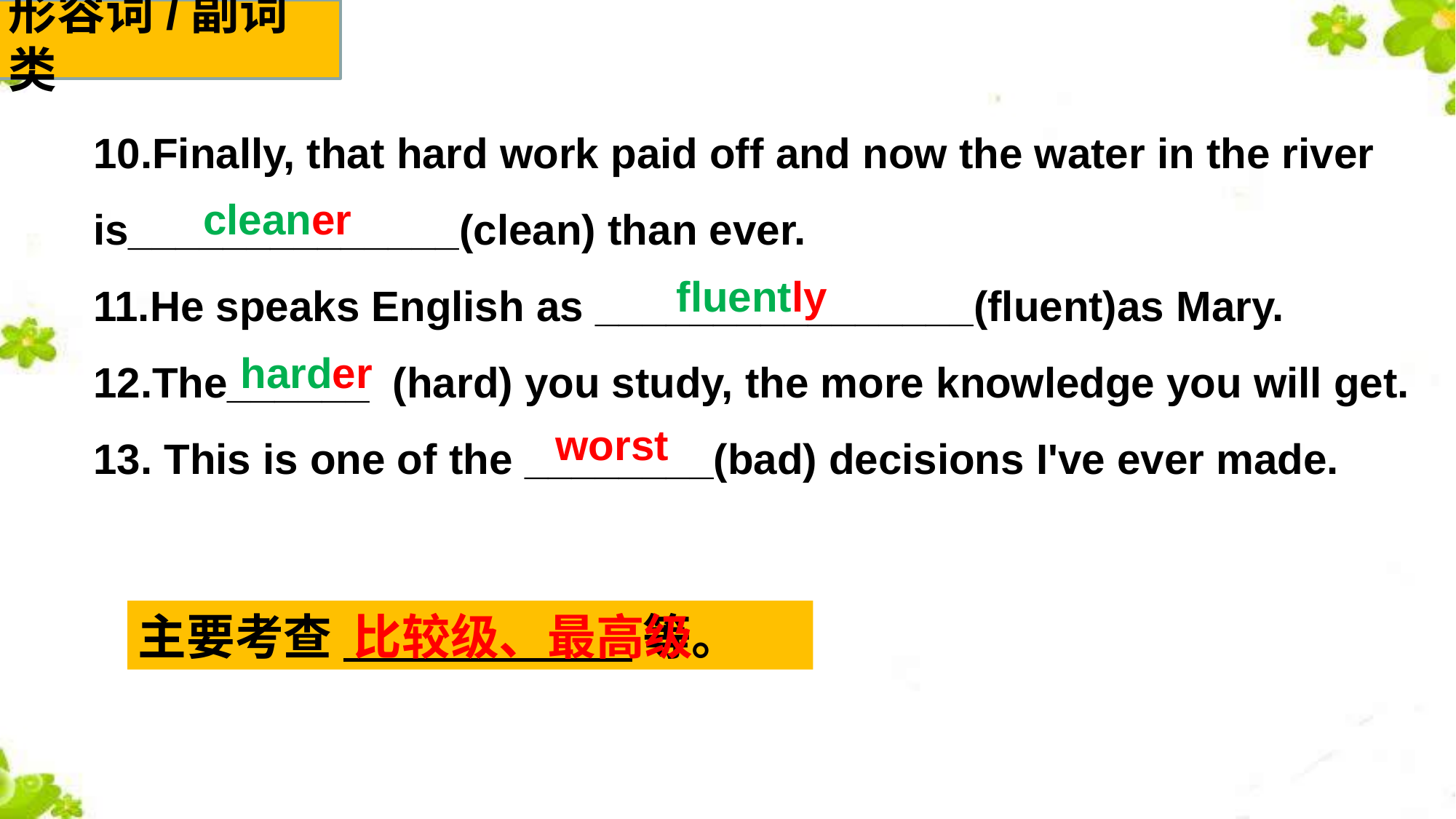

形容词/副词类
10.Finally, that hard work paid off and now the water in the river is______________(clean) than ever.
11.He speaks English as ________________(fluent)as Mary.
12.The______  (hard) you study, the more knowledge you will get.
13. This is one of the ________(bad) decisions I've ever made.
cleaner
fluently
harder
worst
主要考查                            等。
比较级、最高级